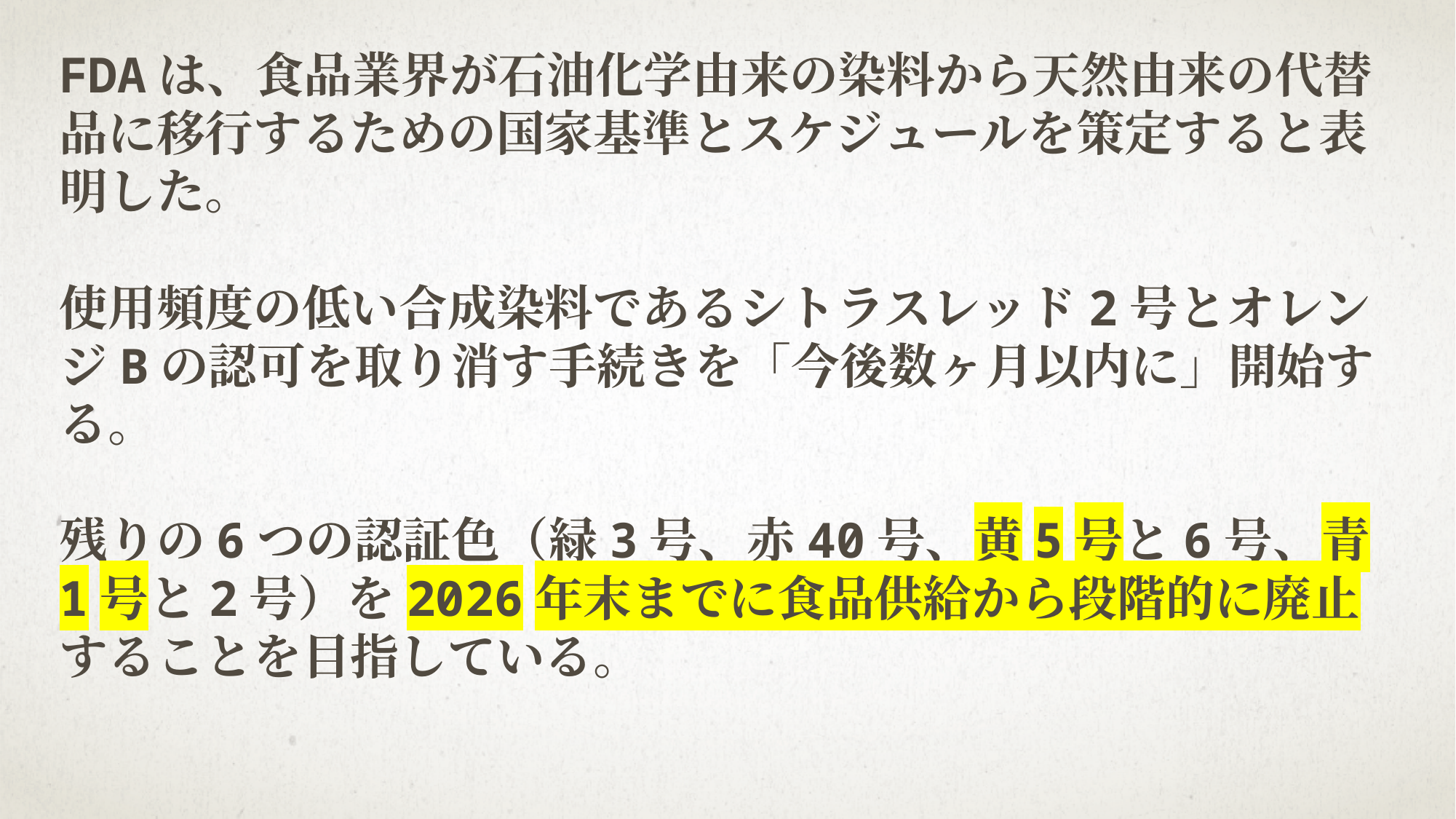

FDAは、食品業界が石油化学由来の染料から天然由来の代替品に移行するための国家基準とスケジュールを策定すると表明した。

使用頻度の低い合成染料であるシトラスレッド2号とオレンジBの認可を取り消す手続きを「今後数ヶ月以内に」開始する。

残りの6つの認証色（緑3号、赤40号、黄5号と6号、青1号と2号）を2026年末までに食品供給から段階的に廃止することを目指している。